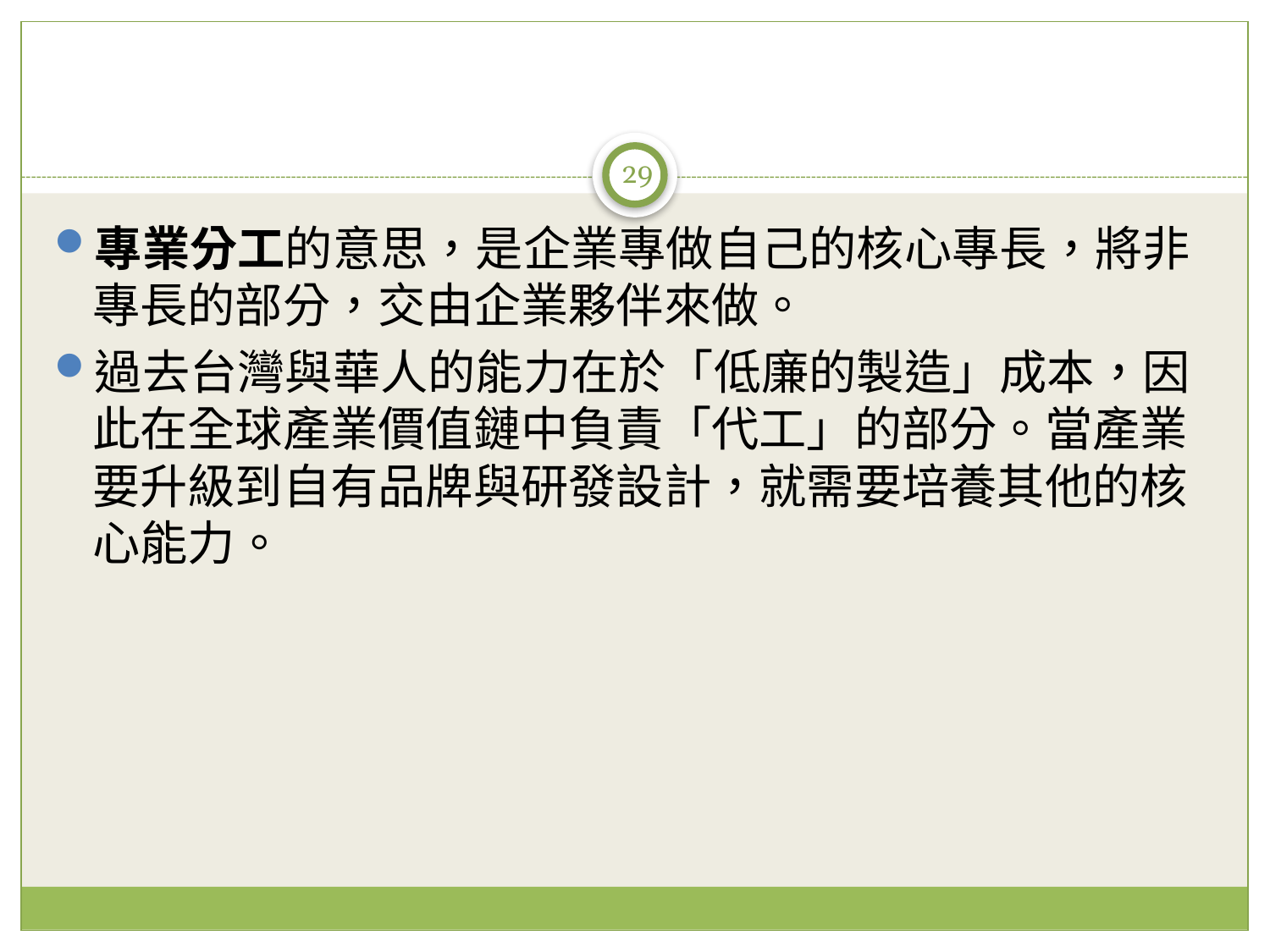

#
29
專業分工的意思，是企業專做自己的核心專長，將非專長的部分，交由企業夥伴來做。
過去台灣與華人的能力在於「低廉的製造」成本，因此在全球產業價值鏈中負責「代工」的部分。當產業要升級到自有品牌與研發設計，就需要培養其他的核心能力。